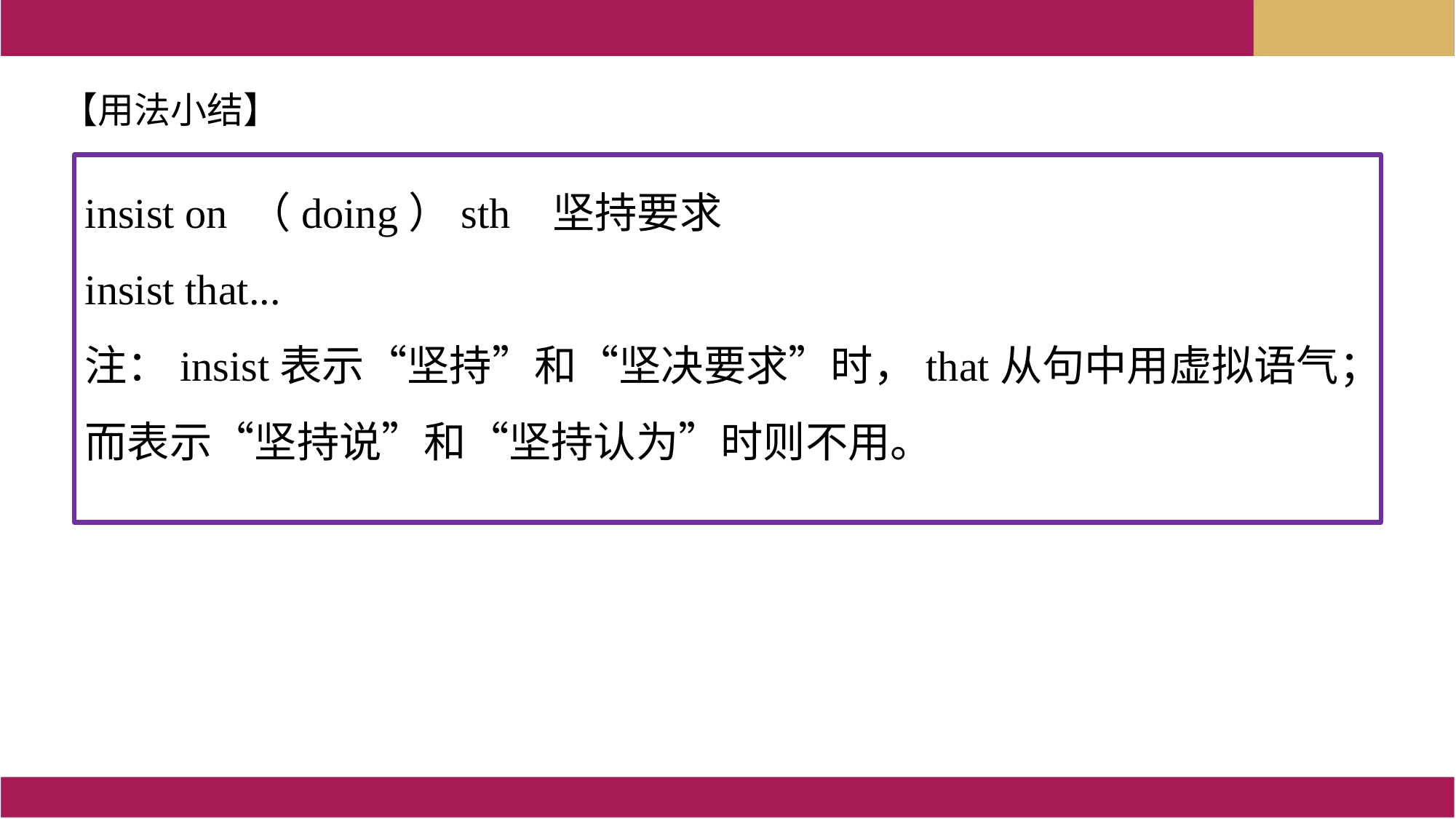

【用法小结】

insist on （doing）sth   坚持要求
insist that...
注：insist表示“坚持”和“坚决要求”时，that从句中用虚拟语气；而表示“坚持说”和“坚持认为”时则不用。